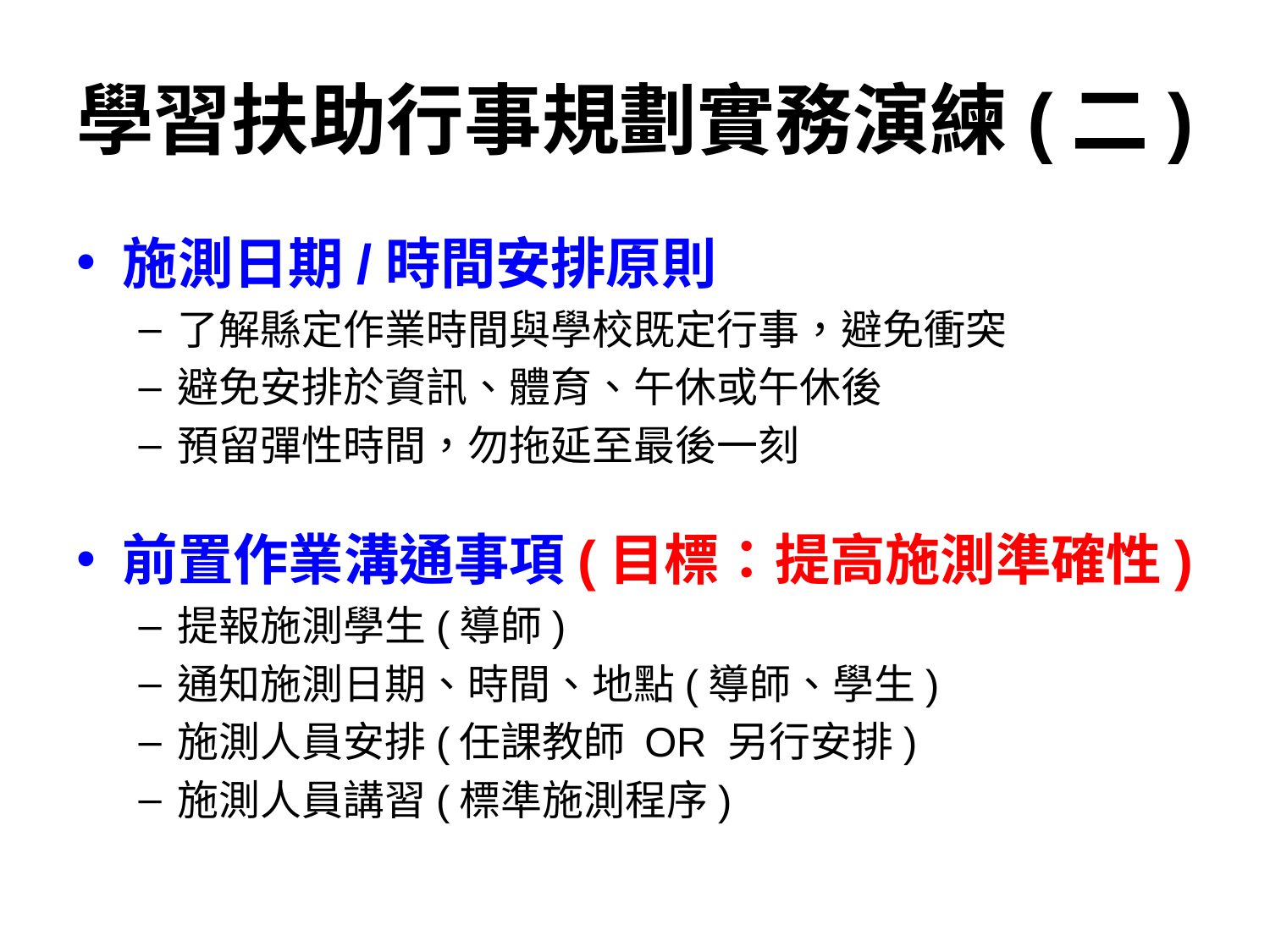

# 學習扶助行事規劃實務演練(二)
施測日期/時間安排原則
了解縣定作業時間與學校既定行事，避免衝突
避免安排於資訊、體育、午休或午休後
預留彈性時間，勿拖延至最後一刻

前置作業溝通事項(目標：提高施測準確性)
提報施測學生(導師)
通知施測日期、時間、地點(導師、學生)
施測人員安排(任課教師 OR 另行安排)
施測人員講習(標準施測程序)